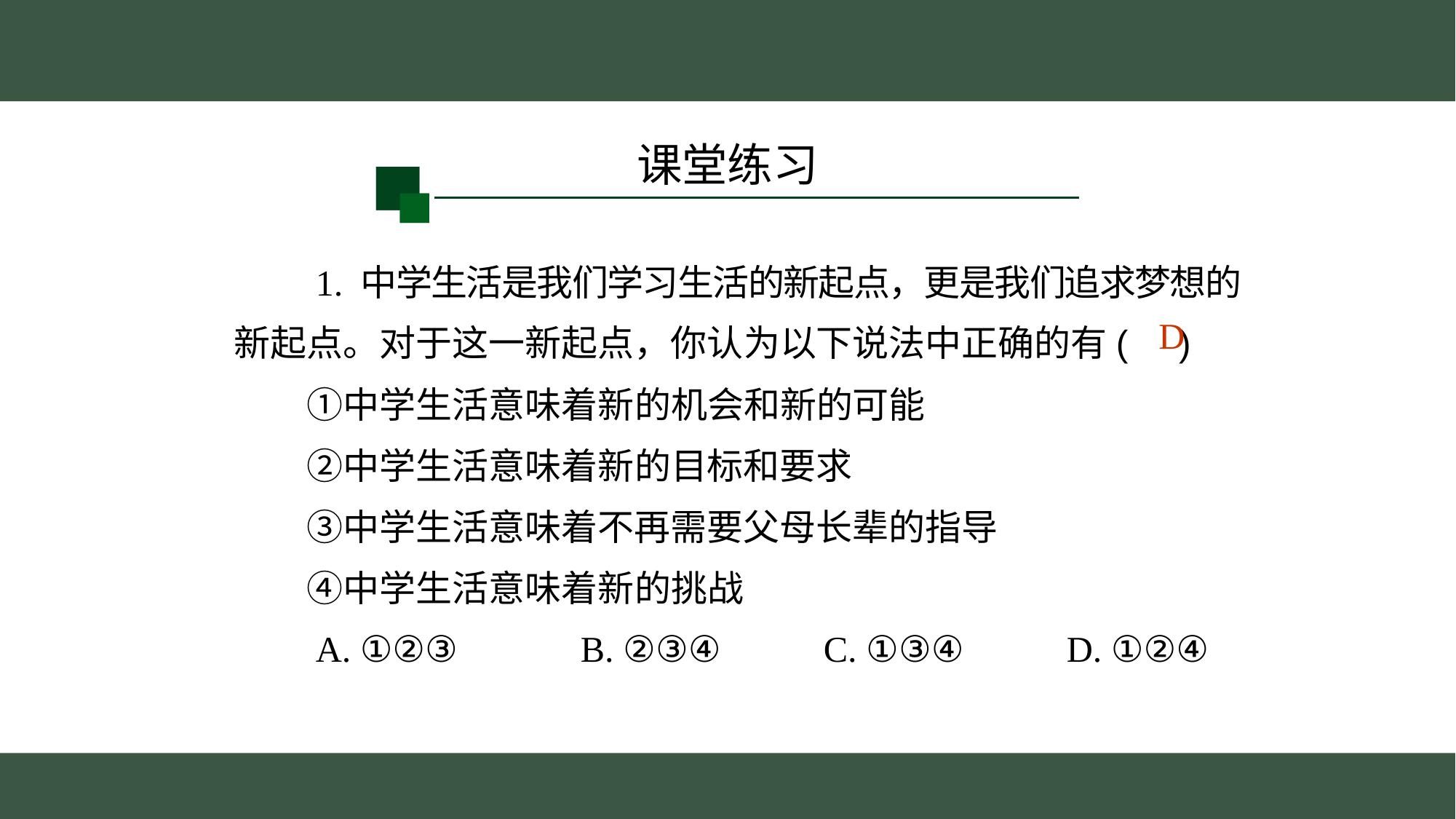

课堂练习
　　1. 中学生活是我们学习生活的新起点，更是我们追求梦想的
新起点。对于这一新起点，你认为以下说法中正确的有(     )
　　①中学生活意味着新的机会和新的可能
　　②中学生活意味着新的目标和要求
　　③中学生活意味着不再需要父母长辈的指导
　　④中学生活意味着新的挑战
　　A. ①②③　 　   B. ②③④　      C. ①③④　      D. ①②④
D